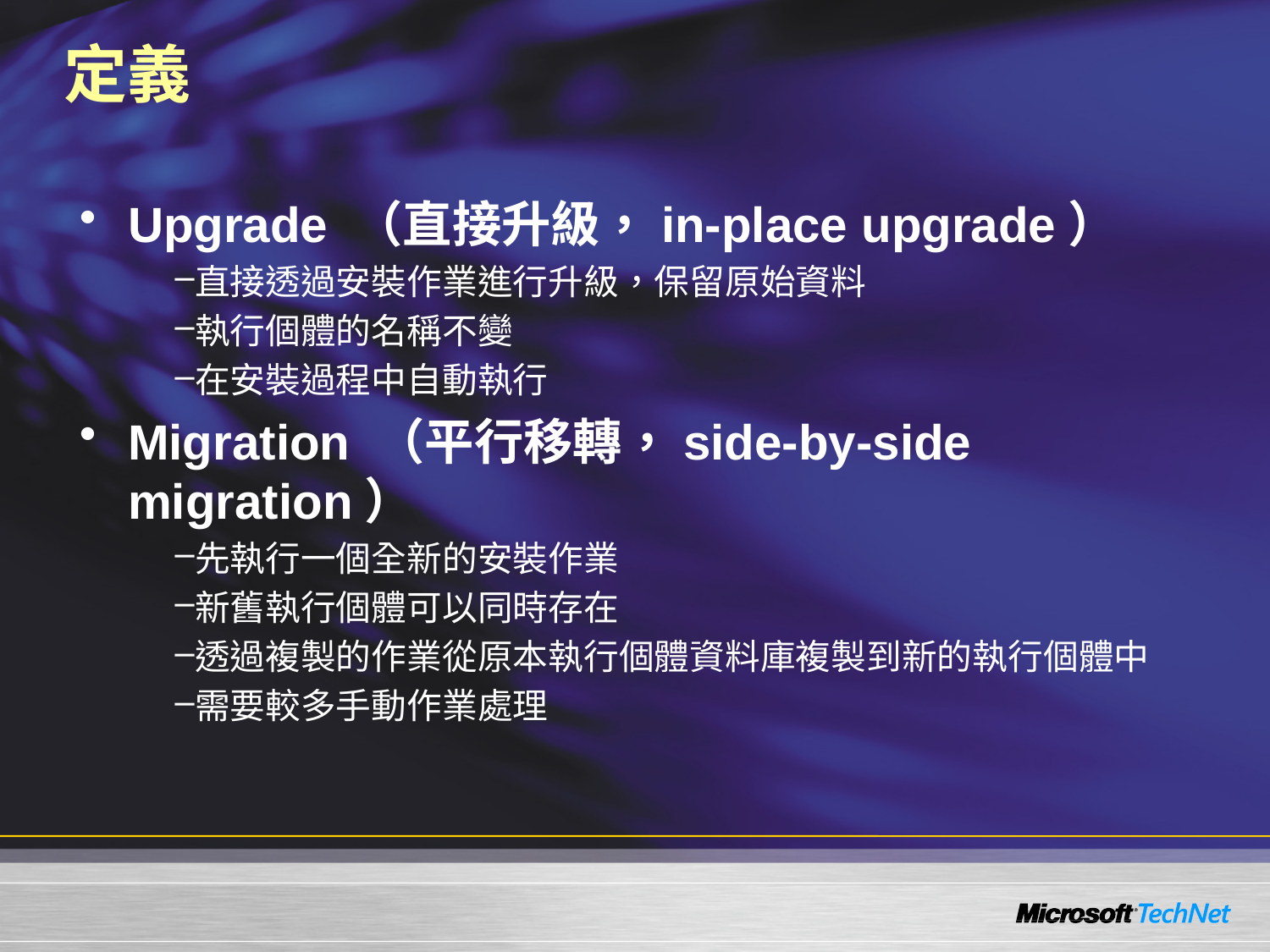

# 定義
Upgrade （直接升級，in-place upgrade）
直接透過安裝作業進行升級，保留原始資料
執行個體的名稱不變
在安裝過程中自動執行
Migration （平行移轉，side-by-side migration）
先執行一個全新的安裝作業
新舊執行個體可以同時存在
透過複製的作業從原本執行個體資料庫複製到新的執行個體中
需要較多手動作業處理